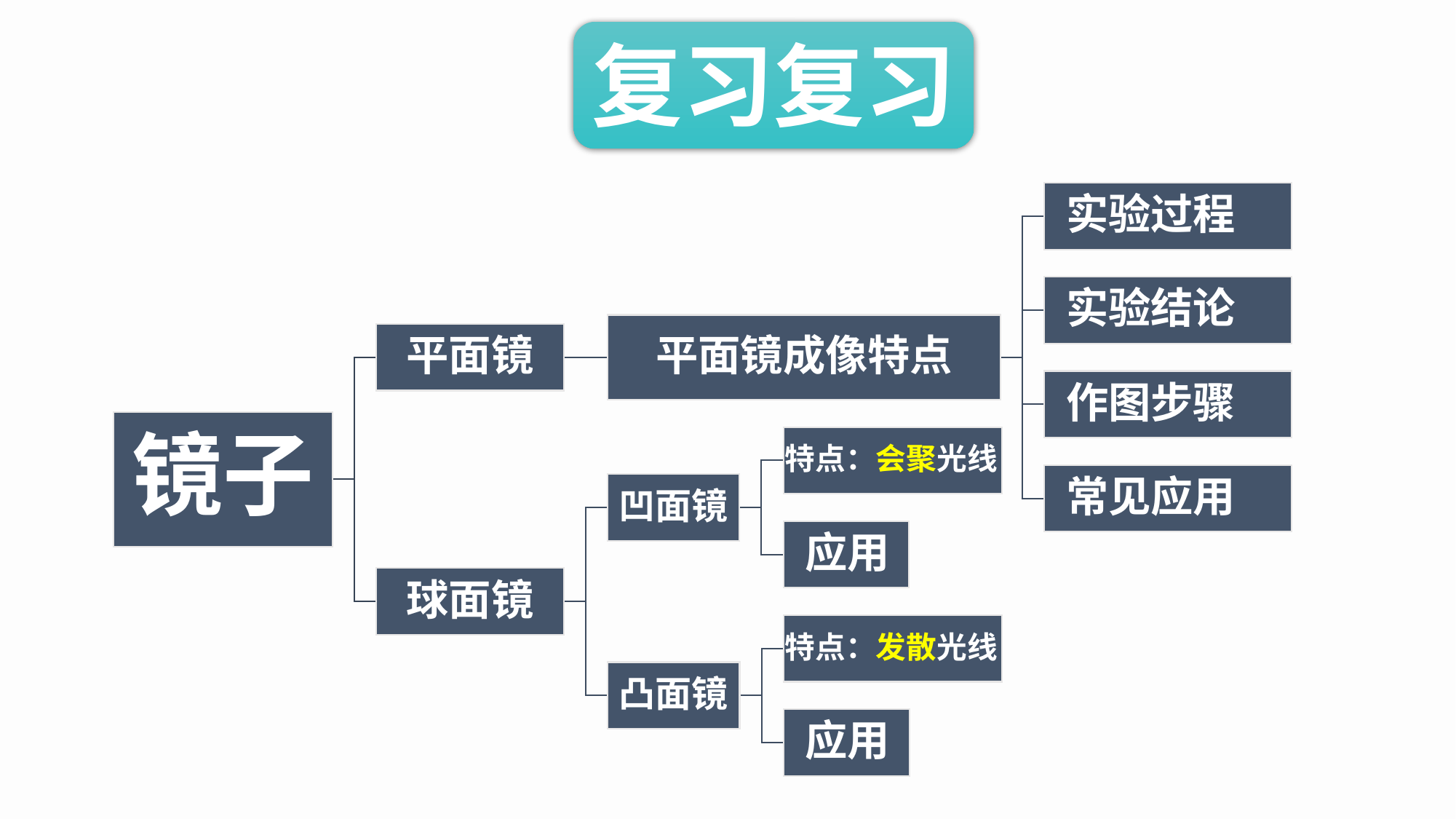

复习复习
镜子
平面镜
平面镜成像特点
 实验过程
 实验结论
 作图步骤
 常见应用
球面镜
凹面镜
特点：会聚光线
 应用
凸面镜
特点：发散光线
 应用